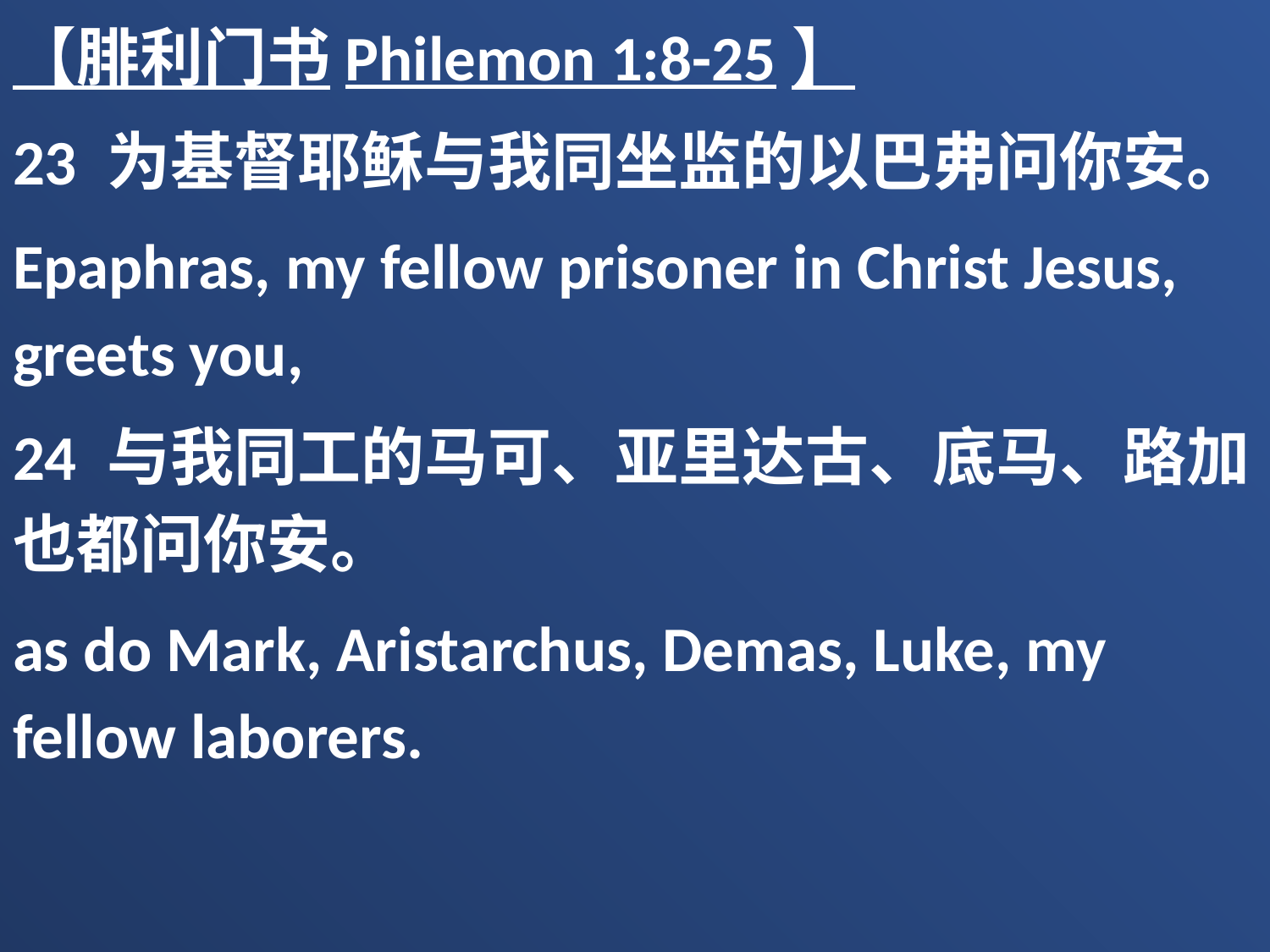

【腓利门书Philemon 1:8-25】
23 为基督耶稣与我同坐监的以巴弗问你安。
Epaphras, my fellow prisoner in Christ Jesus, greets you,
24 与我同工的马可、亚里达古、底马、路加也都问你安。
as do Mark, Aristarchus, Demas, Luke, my fellow laborers.